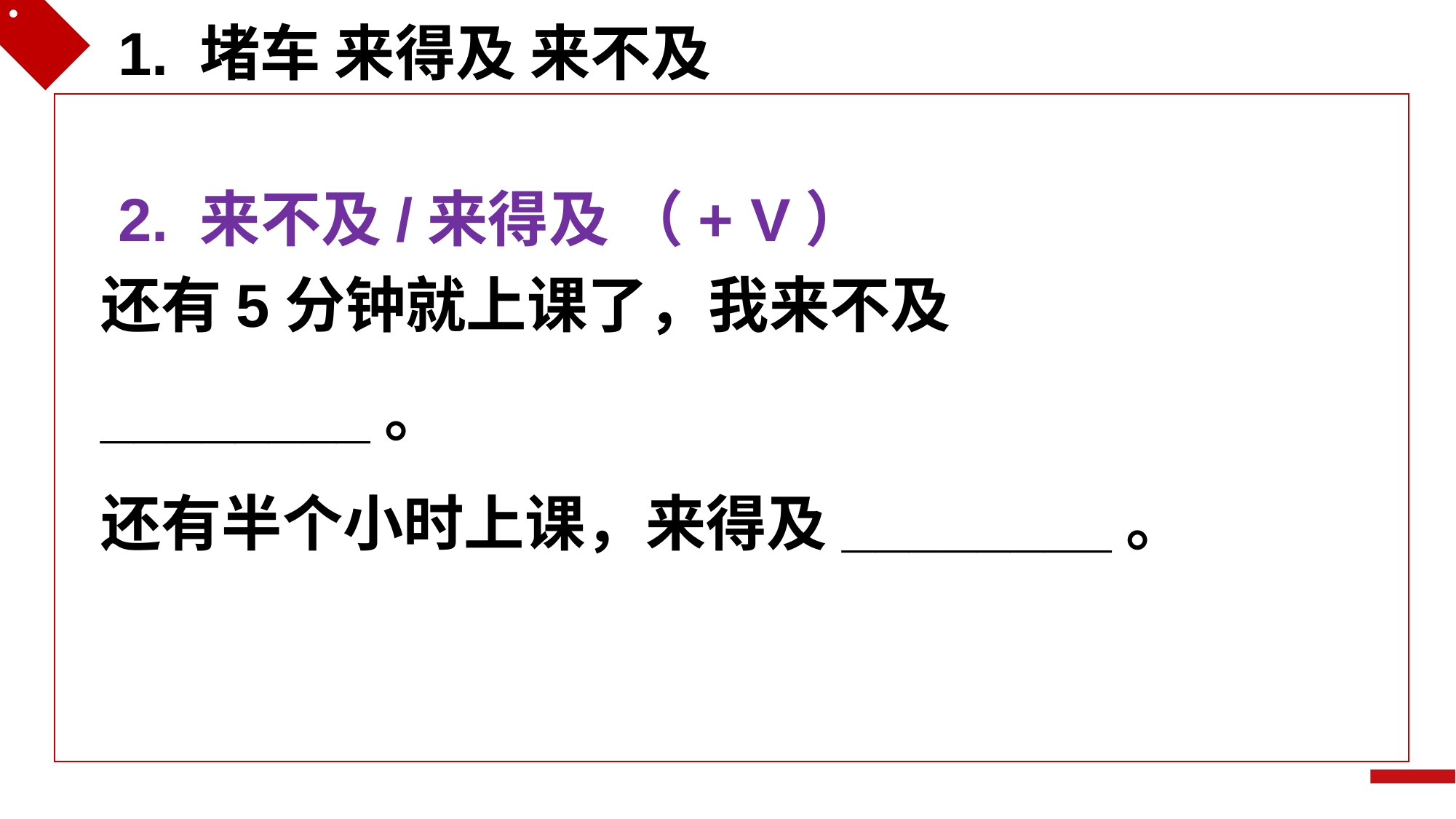

1. 堵车 来得及 来不及

2. 来不及/来得及 （+ V）
还有5分钟就上课了，我来不及________。
还有半个小时上课，来得及________。